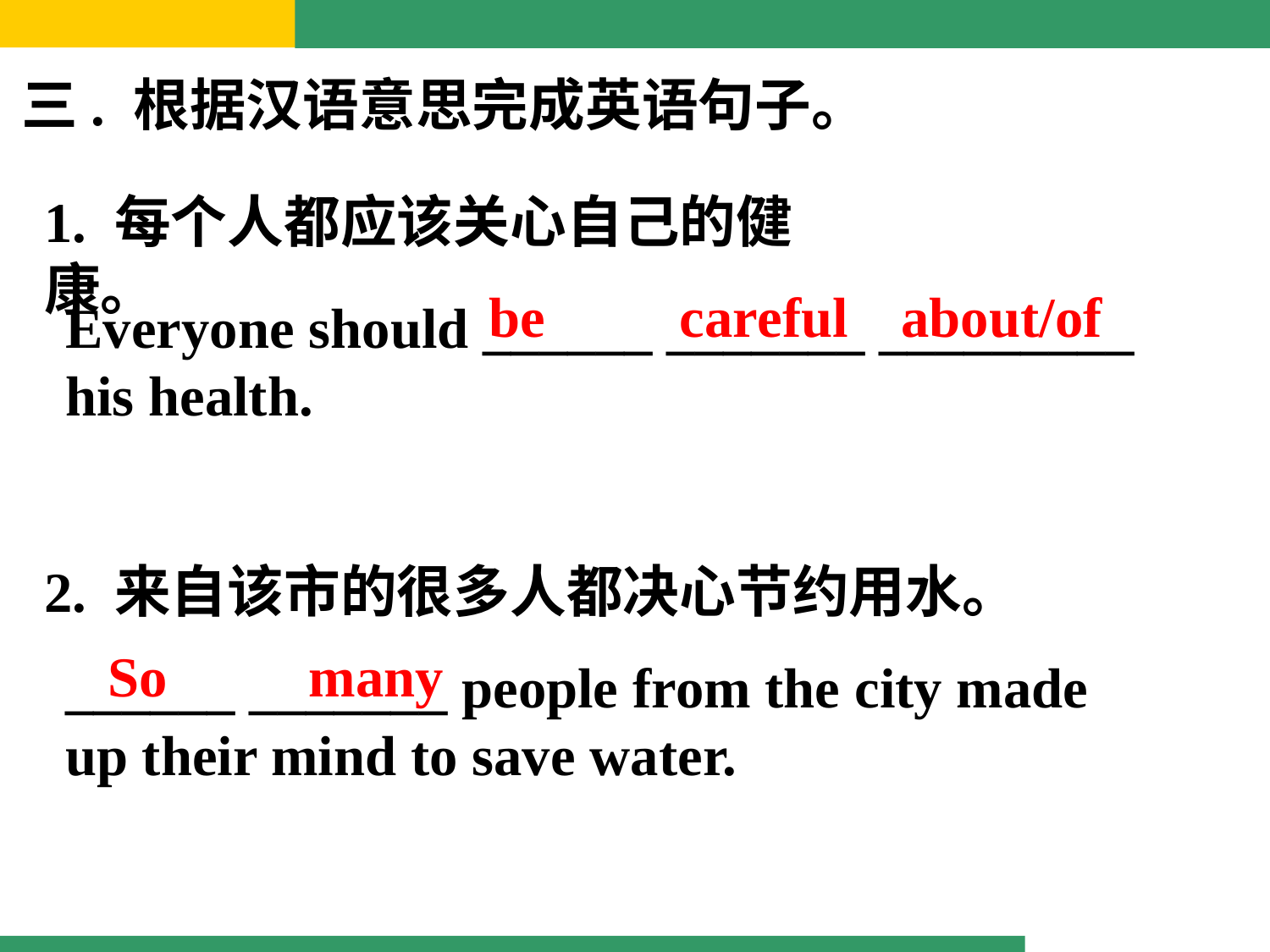

三. 根据汉语意思完成英语句子。
1. 每个人都应该关心自己的健康。
be
careful
about/of
Everyone should ______ _______ _________ his health.
2. 来自该市的很多人都决心节约用水。
So
many
______ _______ people from the city made up their mind to save water.